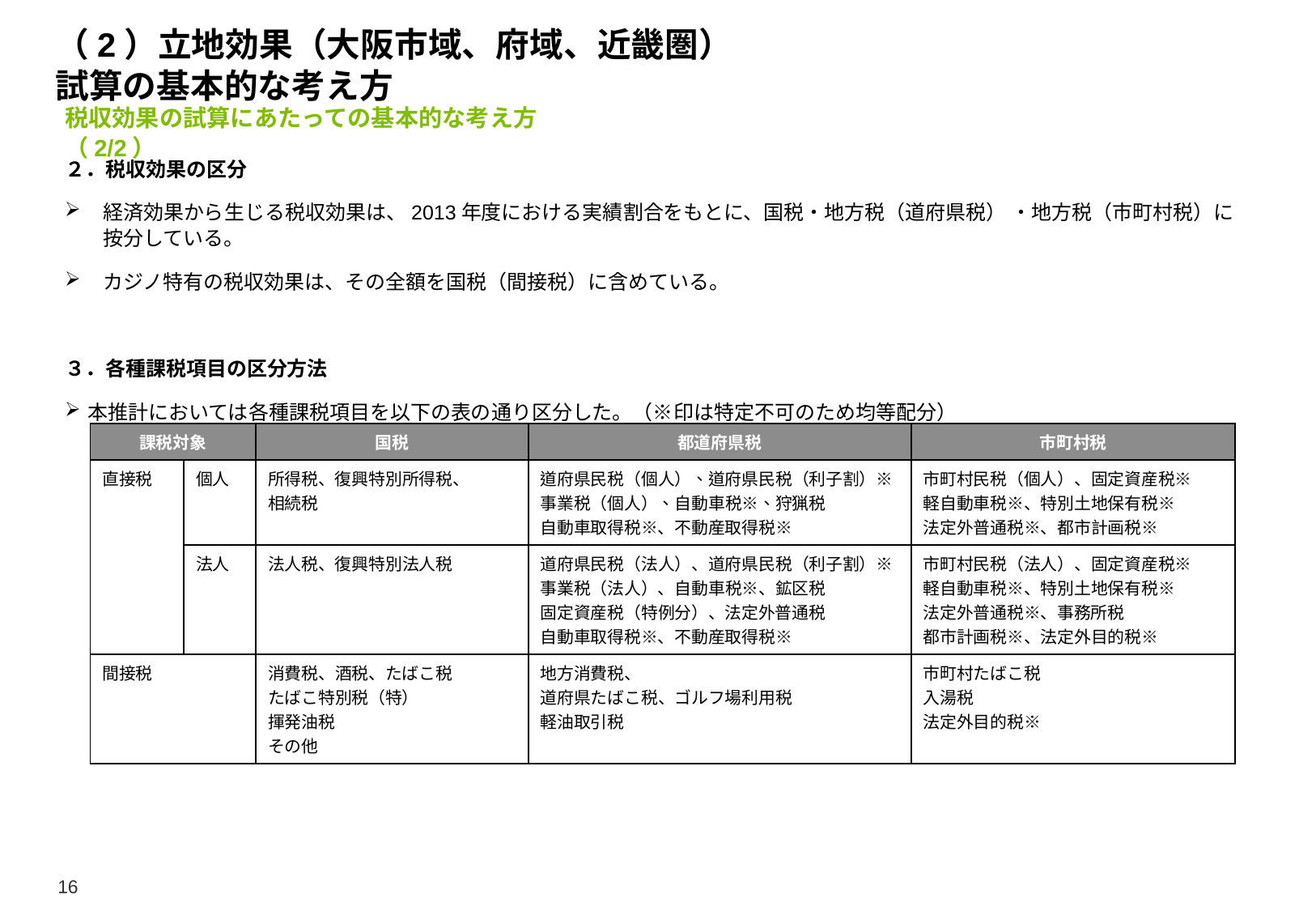

# （2）立地効果（大阪市域、府域、近畿圏） 試算の基本的な考え方
税収効果の試算にあたっての基本的な考え方（2/2）
２．税収効果の区分
経済効果から生じる税収効果は、2013年度における実績割合をもとに、国税・地方税（道府県税） ・地方税（市町村税）に按分している。
カジノ特有の税収効果は、その全額を国税（間接税）に含めている。

３．各種課税項目の区分方法
本推計においては各種課税項目を以下の表の通り区分した。（※印は特定不可のため均等配分）

| 課税対象 |  | 国税 | 都道府県税 | 市町村税 |
| --- | --- | --- | --- | --- |
| 直接税 | 個人 | 所得税、復興特別所得税、 相続税 | 道府県民税（個人）、道府県民税（利子割）※ 事業税（個人）、自動車税※、狩猟税 自動車取得税※、不動産取得税※ | 市町村民税（個人）、固定資産税※ 軽自動車税※、特別土地保有税※ 法定外普通税※、都市計画税※ |
|  | 法人 | 法人税、復興特別法人税 | 道府県民税（法人）、道府県民税（利子割）※ 事業税（法人）、自動車税※、鉱区税 固定資産税（特例分）、法定外普通税 自動車取得税※、不動産取得税※ | 市町村民税（法人）、固定資産税※ 軽自動車税※、特別土地保有税※ 法定外普通税※、事務所税 都市計画税※、法定外目的税※ |
| 間接税 |  | 消費税、酒税、たばこ税 たばこ特別税（特） 揮発油税 その他 | 地方消費税、 道府県たばこ税、ゴルフ場利用税 軽油取引税 | 市町村たばこ税 入湯税 法定外目的税※ |
16